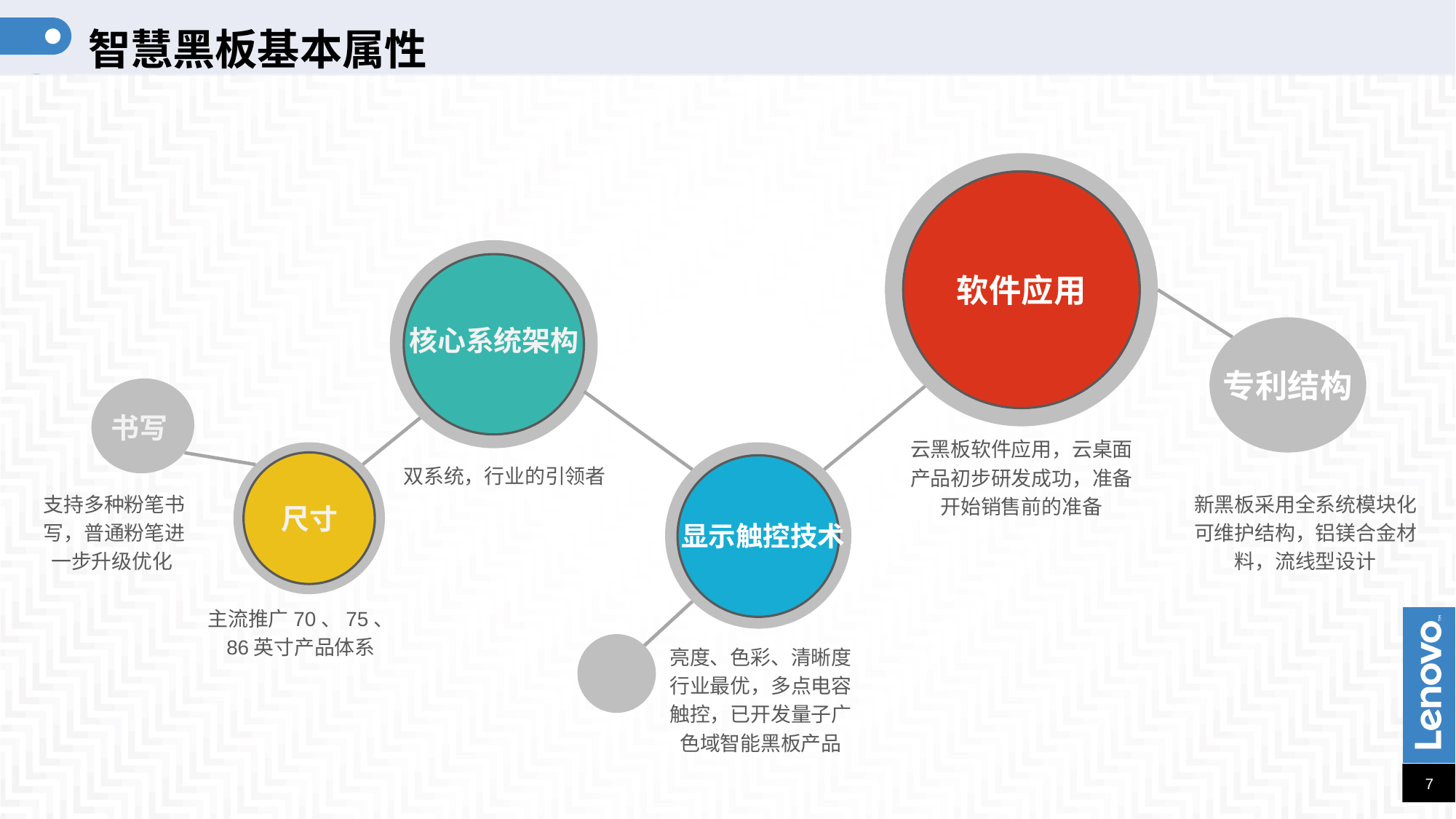

智慧黑板基本属性

软件应用

核心系统架构
专利结构

书写
云黑板软件应用，云桌面产品初步研发成功，准备开始销售前的准备

尺寸

显示触控技术
双系统，行业的引领者
新黑板采用全系统模块化可维护结构，铝镁合金材料，流线型设计
支持多种粉笔书写，普通粉笔进一步升级优化
主流推广70、75、86英寸产品体系

亮度、色彩、清晰度行业最优，多点电容触控，已开发量子广色域智能黑板产品